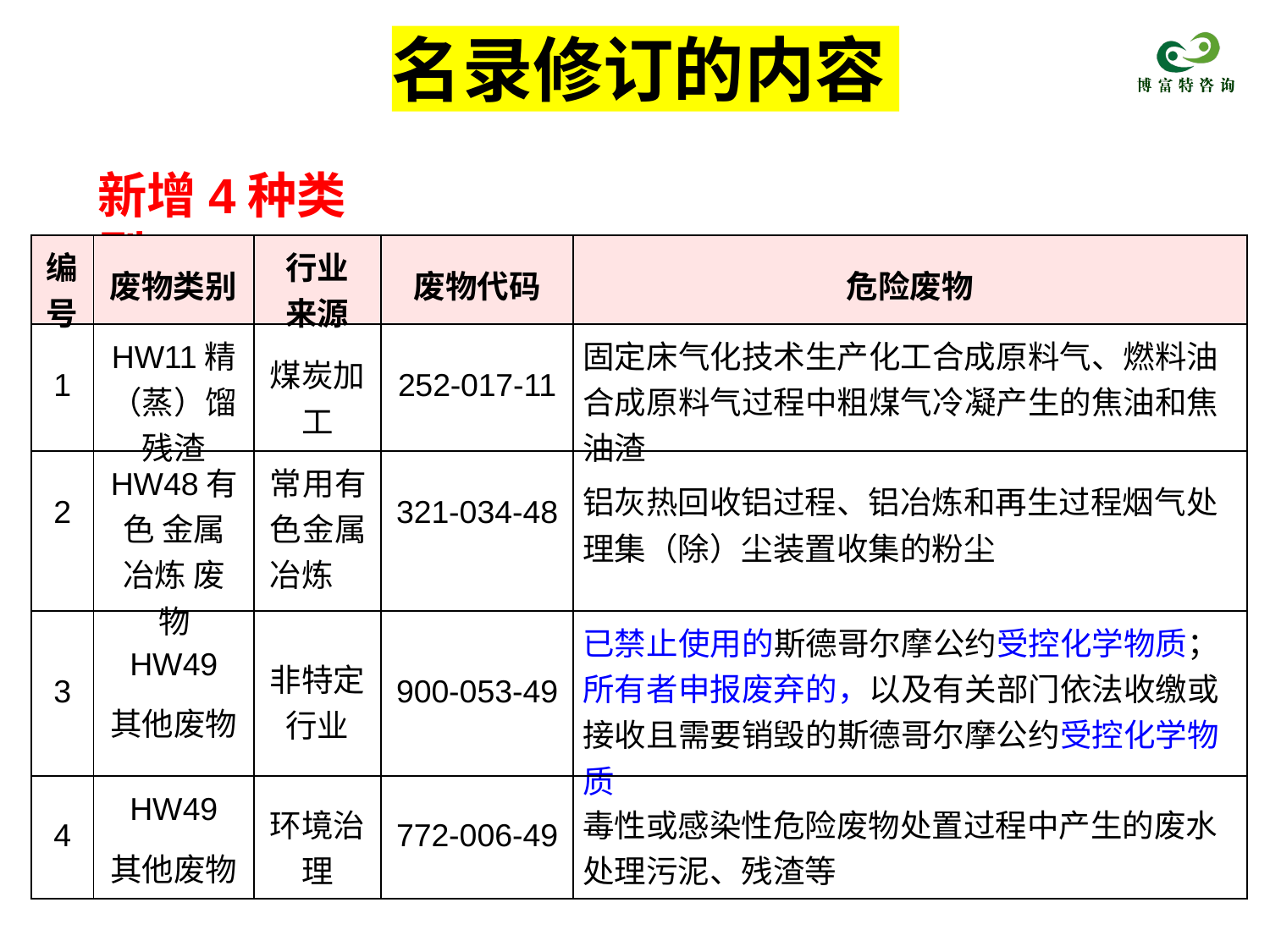

# 名录修订的内容
新增4种类型
| 编 号 | 废物类别 | 行业 来源 | 废物代码 | 危险废物 |
| --- | --- | --- | --- | --- |
| 1 | HW11精 （蒸）馏 残渣 | 煤炭加 工 | 252-017-11 | 固定床气化技术生产化工合成原料气、燃料油 合成原料气过程中粗煤气冷凝产生的焦油和焦 油渣 |
| 2 | HW48有色 金属冶炼 废物 | 常用有 色金属 冶炼 | 321-034-48 | 铝灰热回收铝过程、铝冶炼和再生过程烟气处 理集（除）尘装置收集的粉尘 |
| 3 | HW49 其他废物 | 非特定 行业 | 900-053-49 | 已禁止使用的斯德哥尔摩公约受控化学物质； 所有者申报废弃的，以及有关部门依法收缴或 接收且需要销毁的斯德哥尔摩公约受控化学物 质 |
| 4 | HW49 其他废物 | 环境治 理 | 772-006-49 | 毒性或感染性危险废物处置过程中产生的废水 处理污泥、残渣等 |